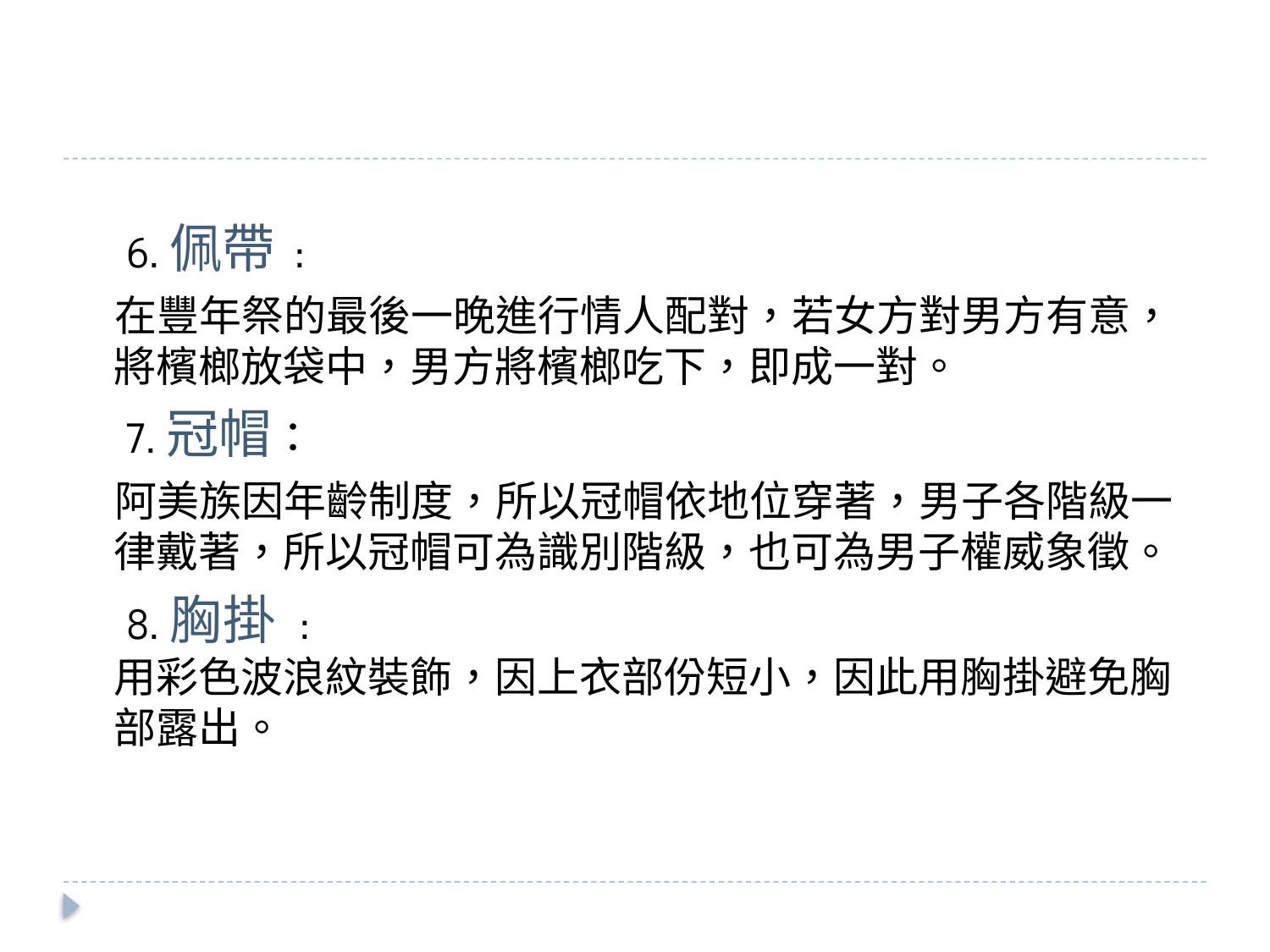

6.佩帶 :
   在豐年祭的最後一晚進行情人配對，若女方對男方有意，將檳榔放袋中，男方將檳榔吃下，即成一對。
    7.冠帽：
   阿美族因年齡制度，所以冠帽依地位穿著，男子各階級一  律戴著，所以冠帽可為識別階級，也可為男子權威象徵。
    8.胸掛 :
用彩色波浪紋裝飾，因上衣部份短小，因此用胸掛避免胸部露出。